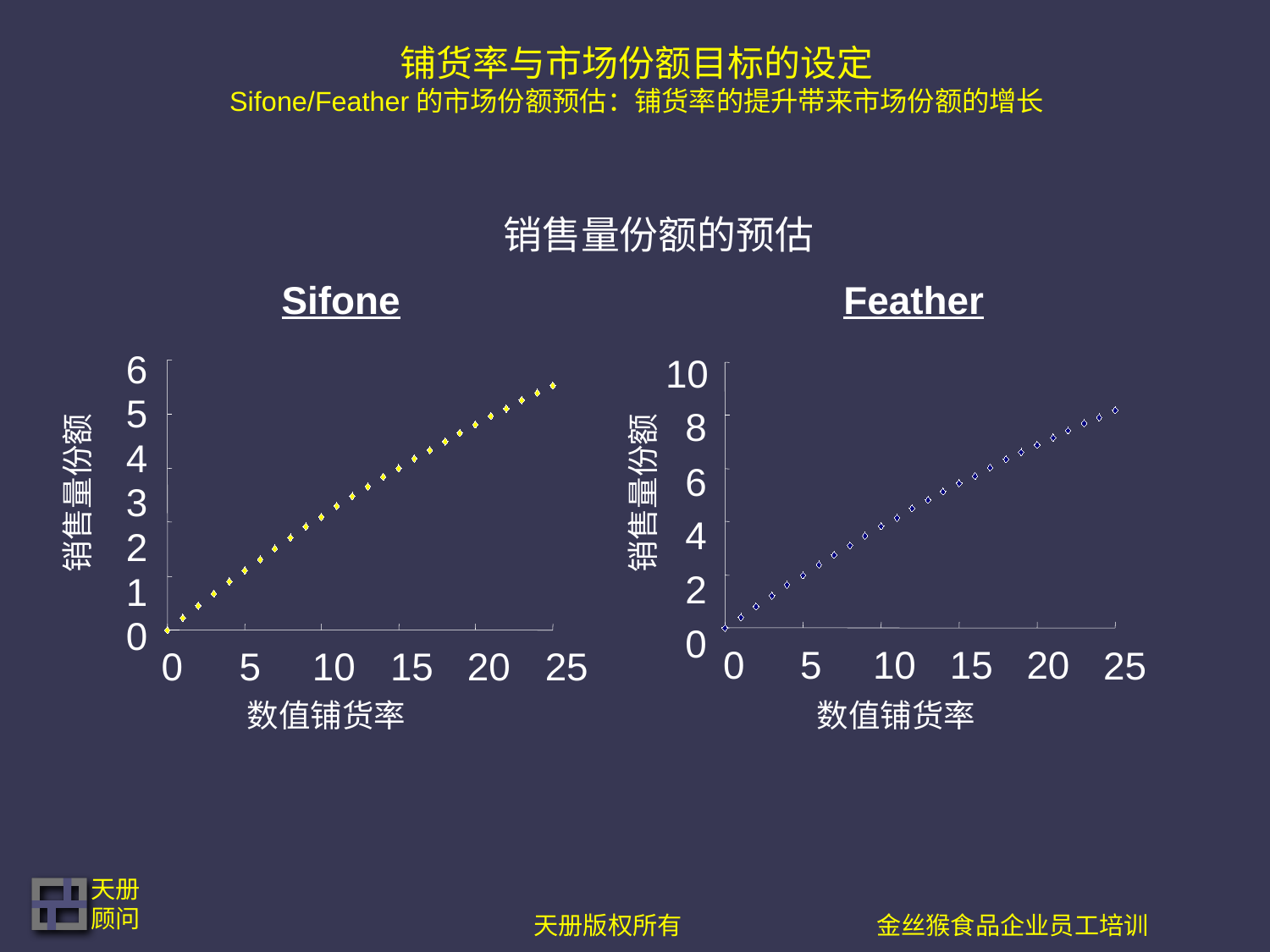

# 铺货率与市场份额目标的设定 Sifone/Feather的市场份额预估：铺货率的提升带来市场份额的增长
销售量份额的预估
     Sifone			          Feather

6
10

5

8

4

6

销售量份额
销售量份额

3

4

2

2

1

0

0

0
5
10
15
20
25
0
5
10
15
20
25
        数值铺货率		       		数值铺货率
41